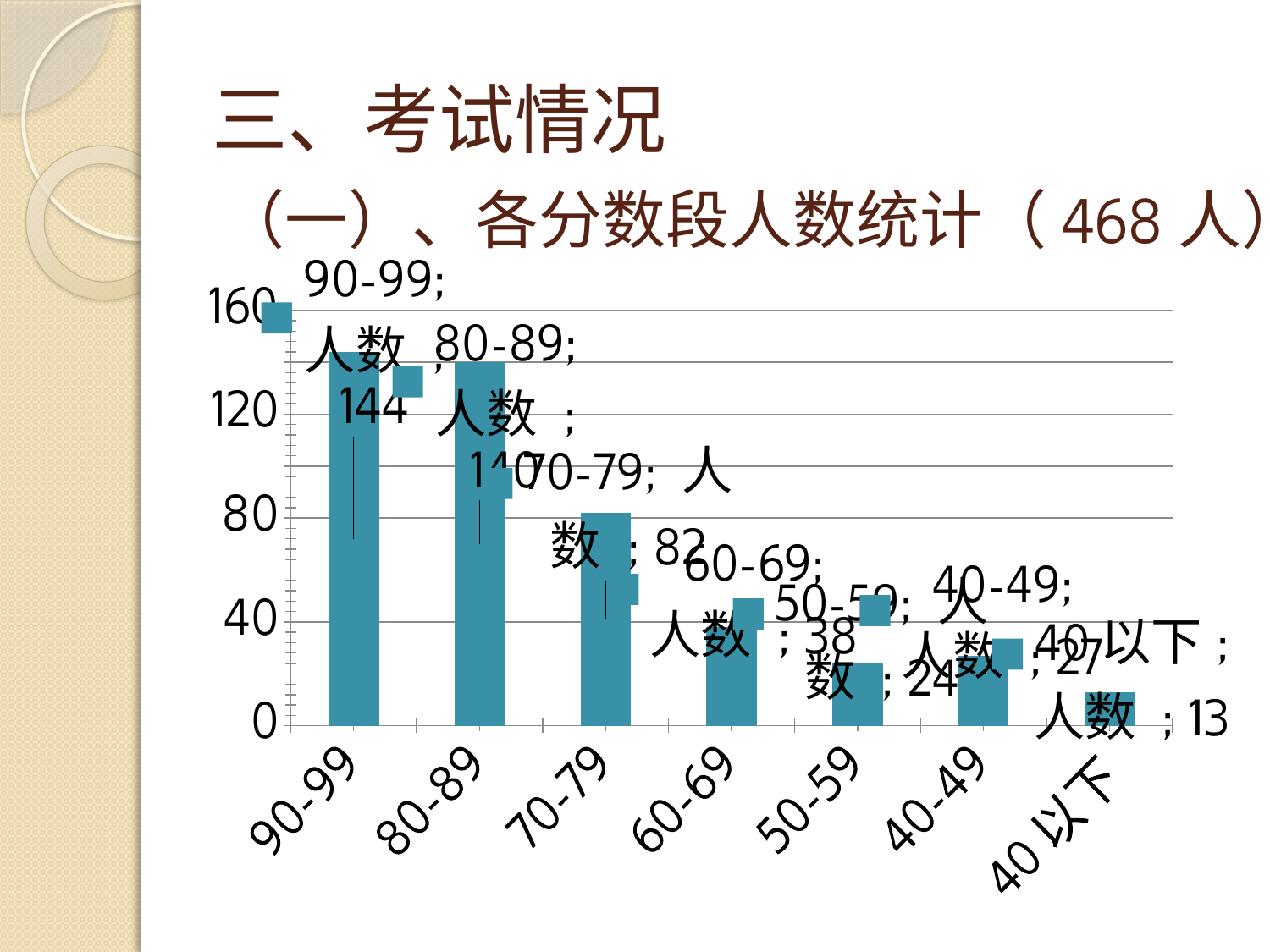

# 三、考试情况
（一）、各分数段人数统计（468人）

### Chart

| Category | 人数  |
|---|---|
| 90-99 | 144.0 |
| 80-89 | 140.0 |
| 70-79 | 82.0 |
| 60-69 | 38.0 |
| 50-59 | 24.0 |
| 40-49 | 27.0 |
| 40以下 | 13.0 |